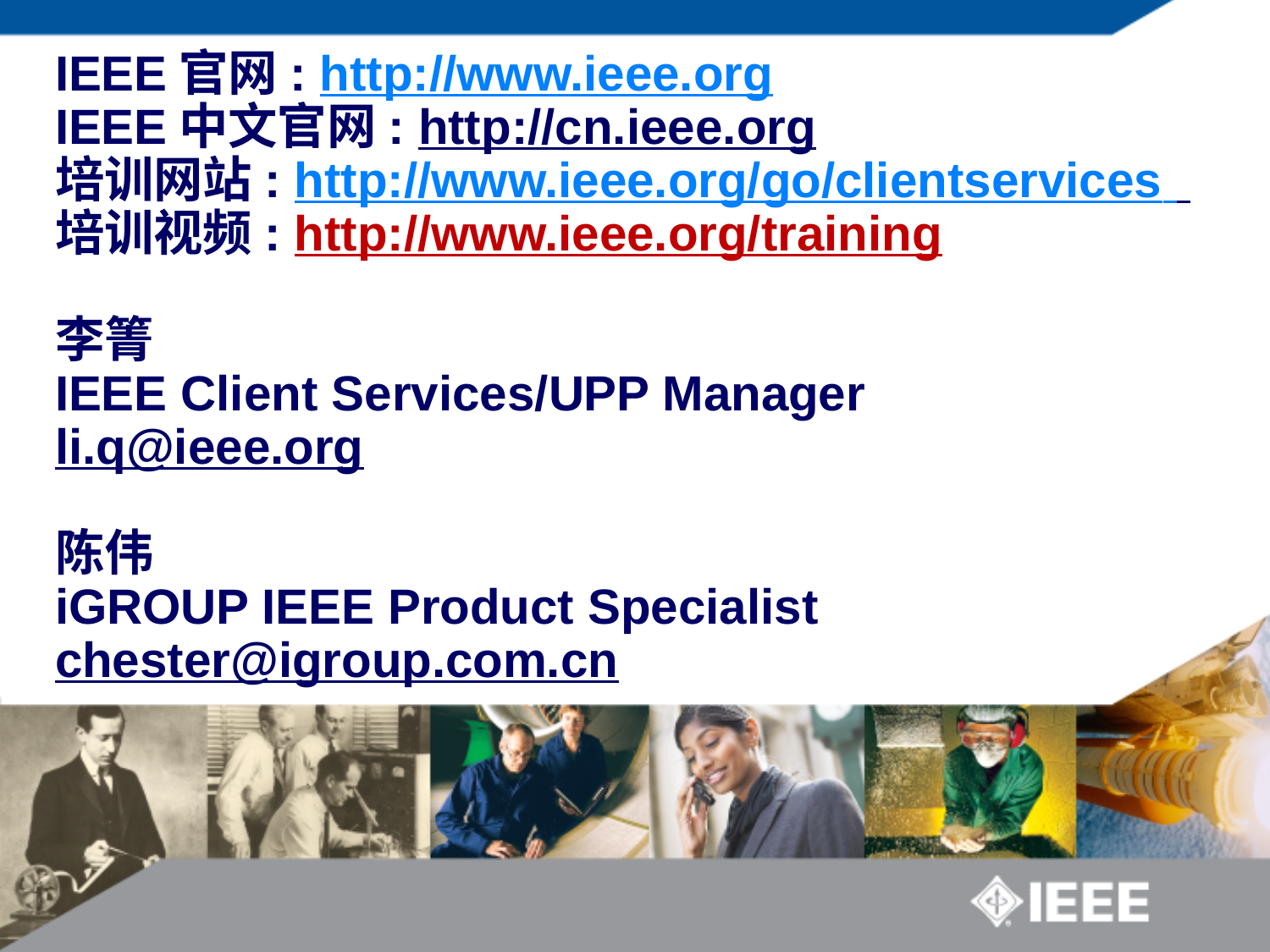

# IEEE官网: http://www.ieee.org IEEE中文官网: http://cn.ieee.org 培训网站: http://www.ieee.org/go/clientservices 培训视频: http://www.ieee.org/training 李箐 IEEE Client Services/UPP Manager li.q@ieee.org 陈伟 iGROUP IEEE Product Specialist chester@igroup.com.cn